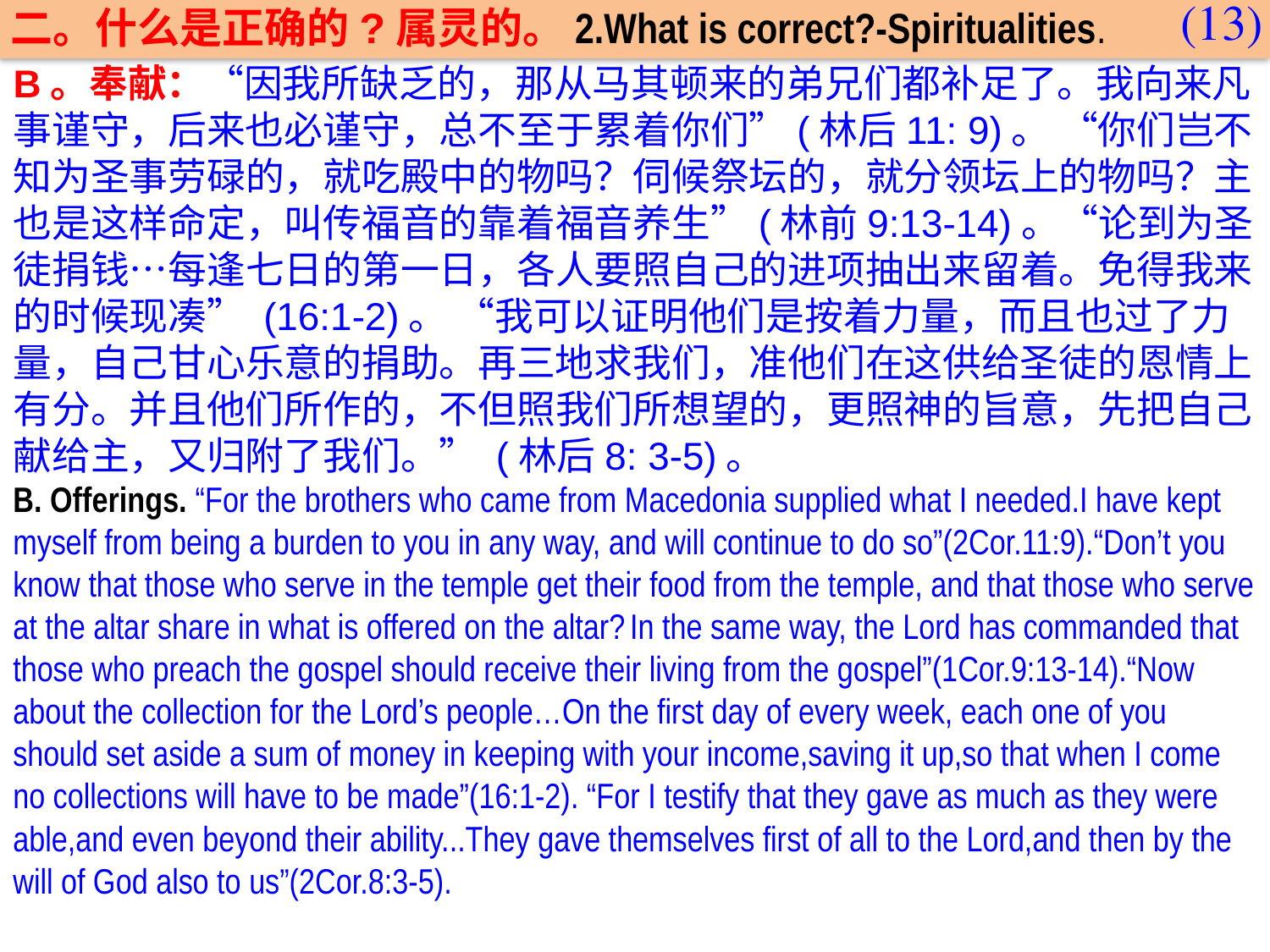

(13)
二。什么是正确的?属灵的。2.What is correct?-Spiritualities.

B。奉献：“因我所缺乏的，那从马其顿来的弟兄们都补足了。我向来凡事谨守，后来也必谨守，总不至于累着你们”(林后11: 9)。 “你们岂不知为圣事劳碌的，就吃殿中的物吗？伺候祭坛的，就分领坛上的物吗？主也是这样命定，叫传福音的靠着福音养生”(林前9:13-14)。“论到为圣徒捐钱…每逢七日的第一日，各人要照自己的进项抽出来留着。免得我来的时候现凑” (16:1-2)。 “我可以证明他们是按着力量，而且也过了力量，自己甘心乐意的捐助。再三地求我们，准他们在这供给圣徒的恩情上有分。并且他们所作的，不但照我们所想望的，更照神的旨意，先把自己献给主，又归附了我们。” (林后8: 3-5)。
B. Offerings. “For the brothers who came from Macedonia supplied what I needed.I have kept myself from being a burden to you in any way, and will continue to do so”(2Cor.11:9).“Don’t you know that those who serve in the temple get their food from the temple, and that those who serve at the altar share in what is offered on the altar? In the same way, the Lord has commanded that those who preach the gospel should receive their living from the gospel”(1Cor.9:13-14).“Now about the collection for the Lord’s people…On the first day of every week, each one of you should set aside a sum of money in keeping with your income,saving it up,so that when I come no collections will have to be made”(16:1-2). “For I testify that they gave as much as they were able,and even beyond their ability...They gave themselves first of all to the Lord,and then by the will of God also to us”(2Cor.8:3-5).